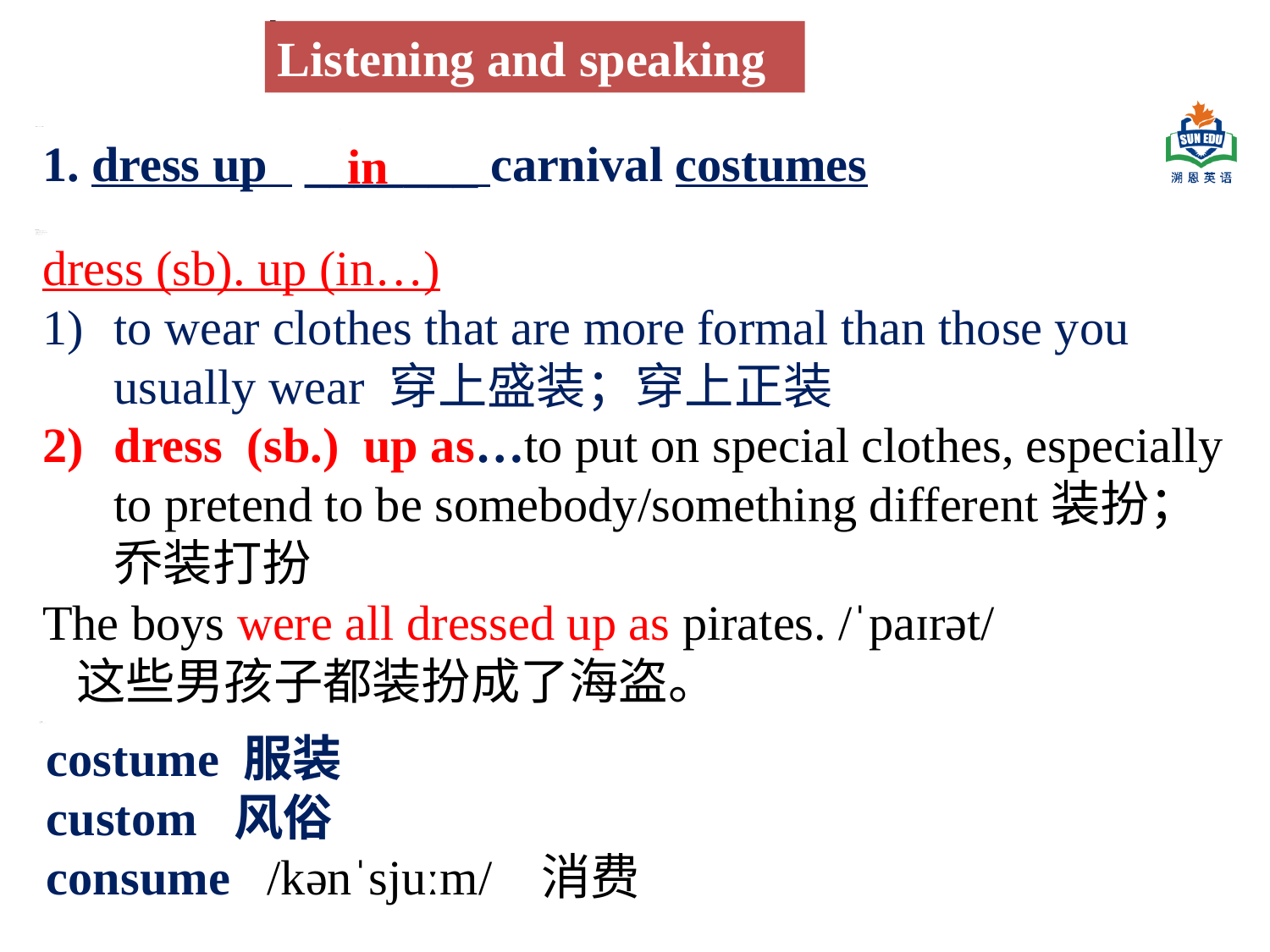

Listening and speaking
1. dress up   _______ carnival costumes
in
dress (sb). up (in…)
to wear clothes that are more formal than those you usually wear 穿上盛装；穿上正装
dress  (sb.)  up as…to put on special clothes, especially to pretend to be somebody/something different装扮；乔装打扮
The boys were all dressed up as pirates. /ˈpaɪrət/
  这些男孩子都装扮成了海盗。
costume 服装
custom  风俗
consume   /kənˈsjuːm/   消费